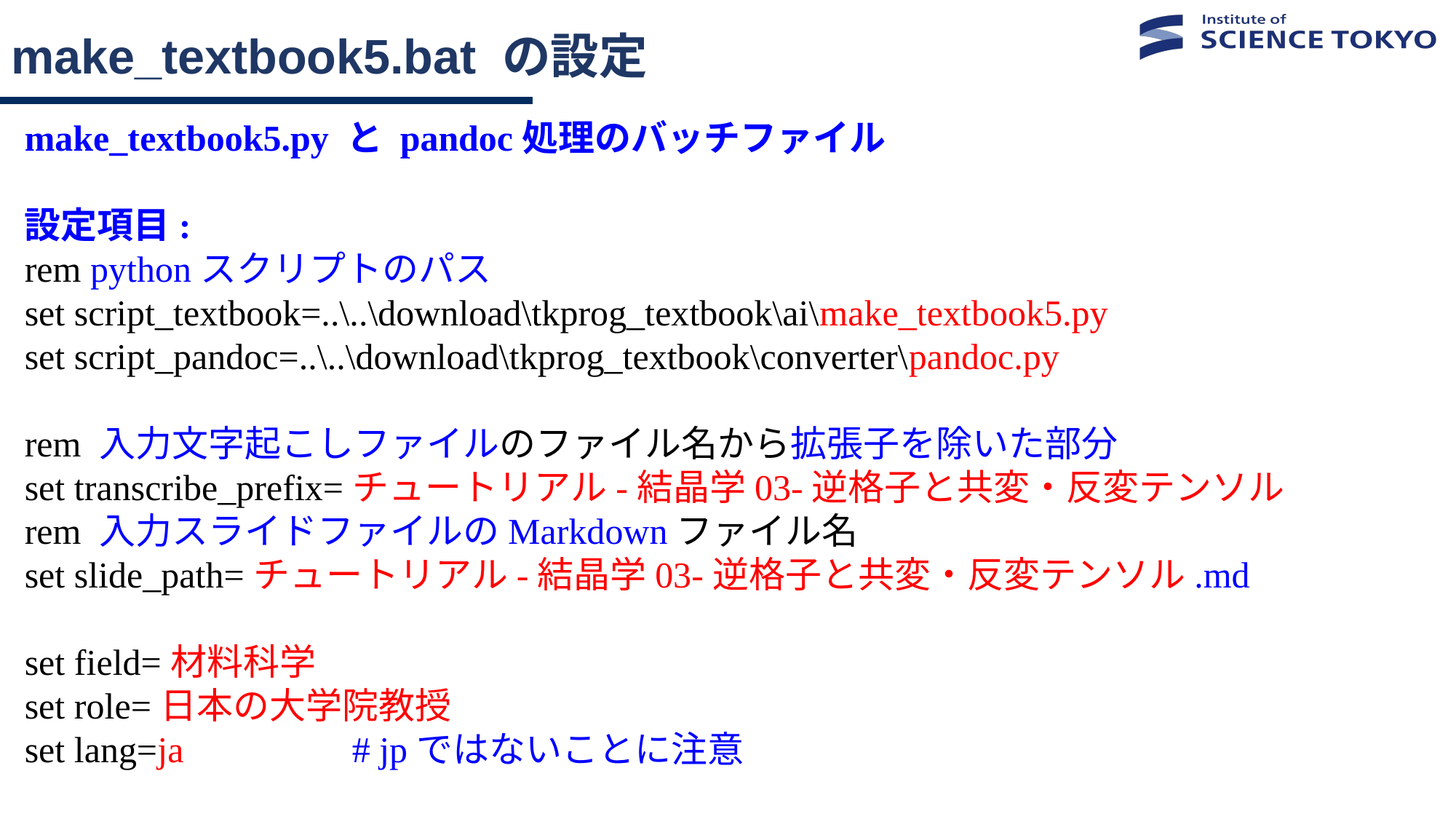

# make_textbook5.bat の設定
make_textbook5.py と pandoc処理のバッチファイル

設定項目:
rem pythonスクリプトのパス
set script_textbook=..\..\download\tkprog_textbook\ai\make_textbook5.py
set script_pandoc=..\..\download\tkprog_textbook\converter\pandoc.py

rem 入力文字起こしファイルのファイル名から拡張子を除いた部分
set transcribe_prefix=チュートリアル-結晶学03-逆格子と共変・反変テンソル
rem 入力スライドファイルのMarkdownファイル名
set slide_path=チュートリアル-結晶学03-逆格子と共変・反変テンソル.md

set field=材料科学
set role=日本の大学院教授
set lang=ja		# jpではないことに注意